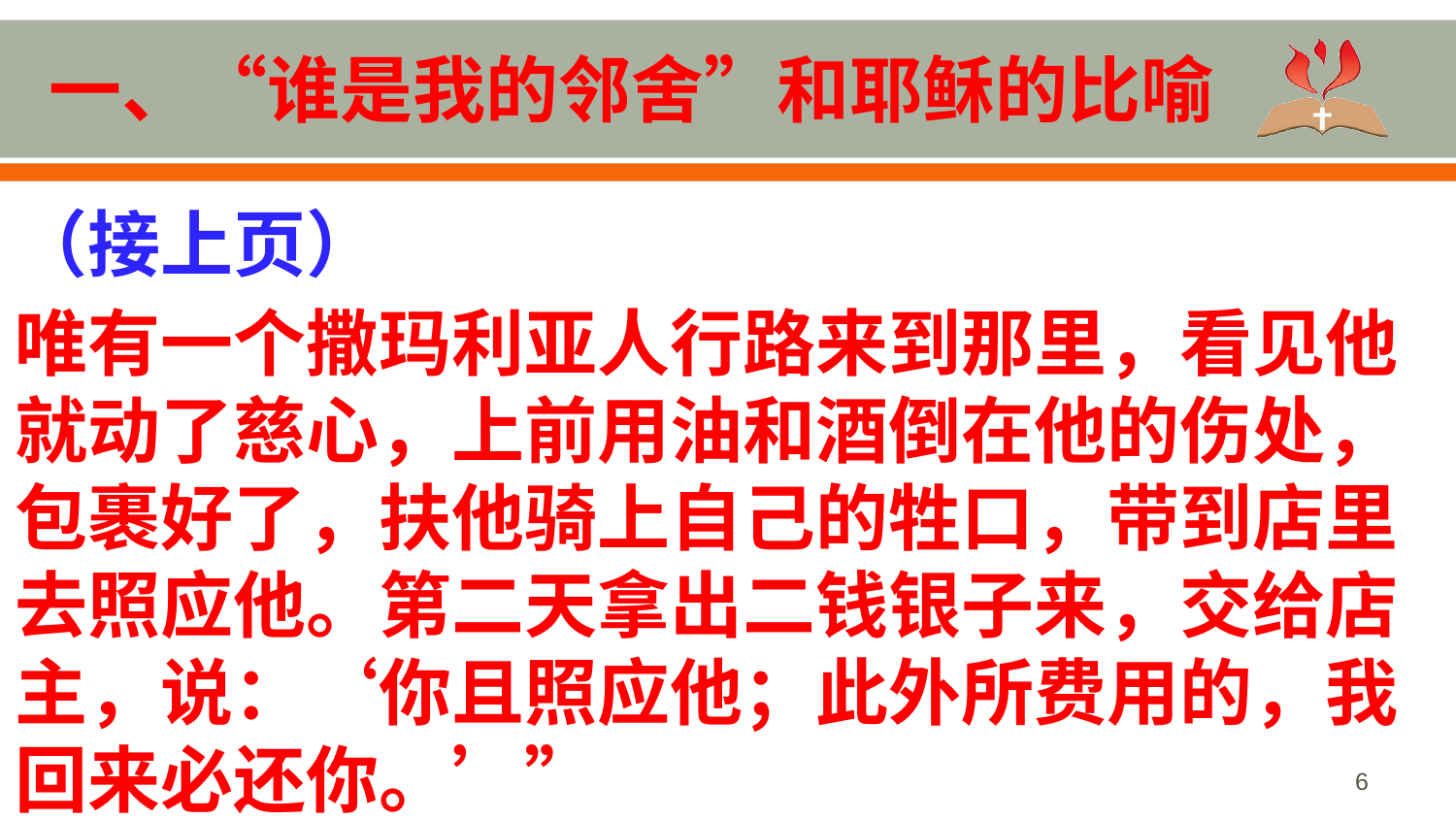

# 一、“谁是我的邻舍”和耶稣的比喻
（接上页）
唯有一个撒玛利亚人行路来到那里，看见他就动了慈心，上前用油和酒倒在他的伤处，包裹好了，扶他骑上自己的牲口，带到店里去照应他。第二天拿出二钱银子来，交给店主，说：‘你且照应他；此外所费用的，我回来必还你。’”

6